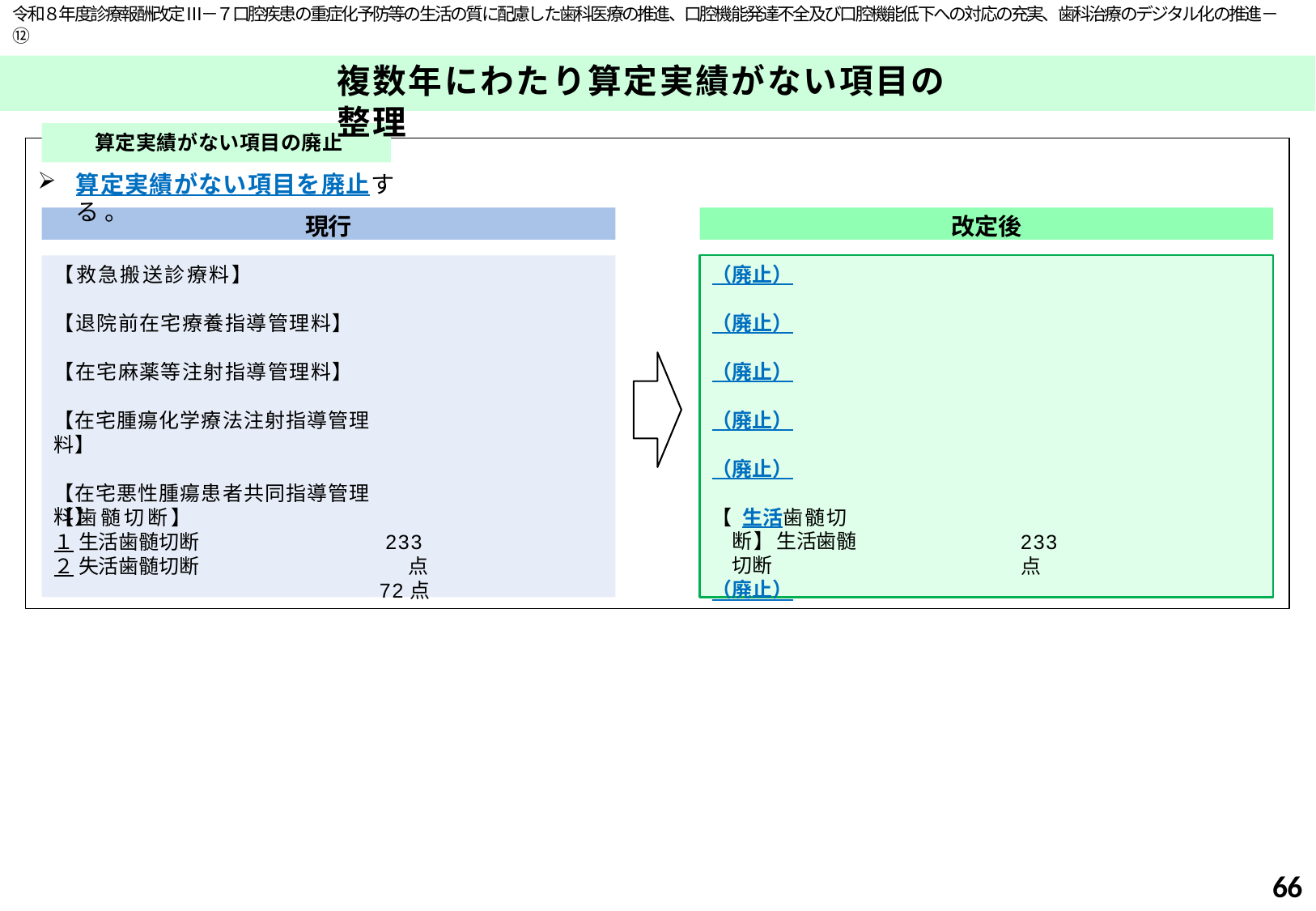

令和８年度診療報酬改定 Ⅲ－７口腔疾患の重症化予防等の生活の質に配慮した歯科医療の推進、口腔機能発達不全及び口腔機能低下への対応の充実、歯科治療のデジタル化の推進－⑫

# 複数年にわたり算定実績がない項目の整理
算定実績がない項目の廃止
算定実績がない項目を廃止する。

現行
改定後

【救急搬送診療料】
【退院前在宅療養指導管理料】
【在宅麻薬等注射指導管理料】
【在宅腫瘍化学療法注射指導管理料】
【在宅悪性腫瘍患者共同指導管理料】
（廃止）
（廃止）
（廃止）
（廃止）
（廃止）
【生活歯髄切断】生活歯髄切断
（廃止）
【歯髄切断】
１ 生活歯髄切断
２ 失活歯髄切断
233点
72点
233点
66